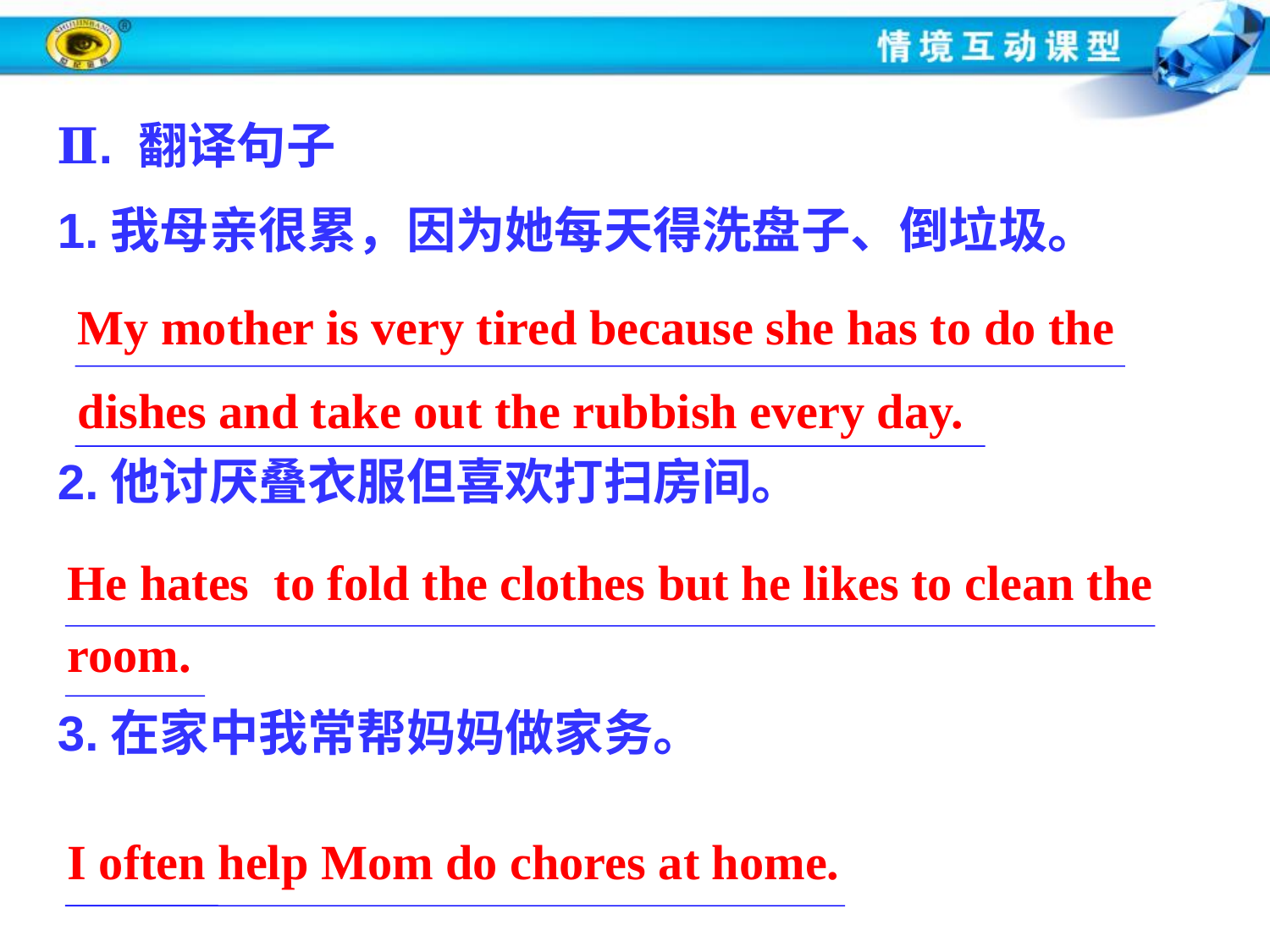

Ⅱ. 翻译句子
1.我母亲很累，因为她每天得洗盘子、倒垃圾。

2.他讨厌叠衣服但喜欢打扫房间。

3.在家中我常帮妈妈做家务。

My mother is very tired because she has to do the dishes and take out the rubbish every day.

He hates  to fold the clothes but he likes to clean the
room.

I often help Mom do chores at home.